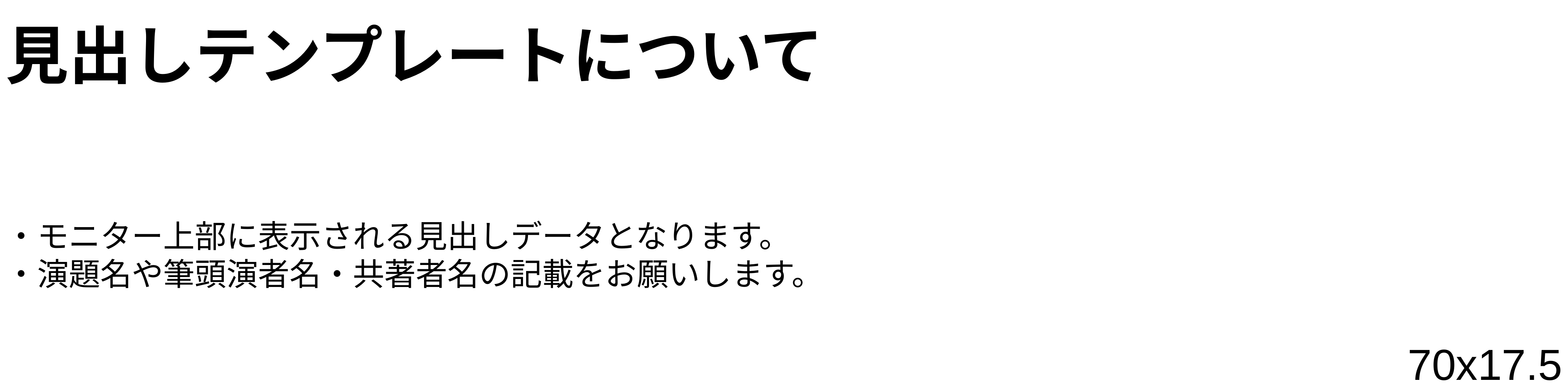

見出しテンプレートについて
・モニター上部に表示される見出しデータとなります。
・演題名や筆頭演者名・共著者名の記載をお願いします。

70x17.5